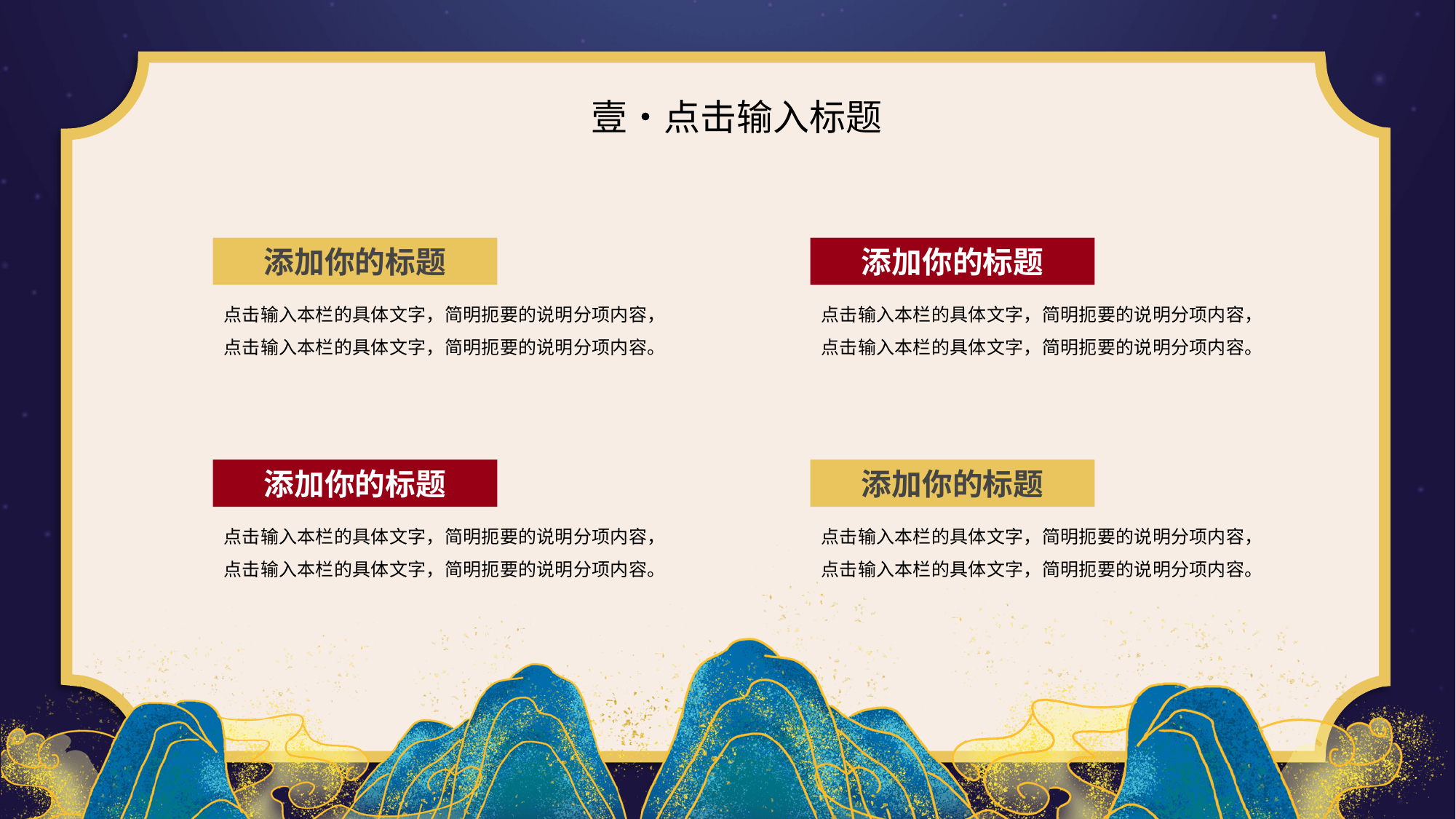

壹•点击输入标题
添加你的标题
添加你的标题
点击输入本栏的具体文字，简明扼要的说明分项内容，点击输入本栏的具体文字，简明扼要的说明分项内容。
点击输入本栏的具体文字，简明扼要的说明分项内容，点击输入本栏的具体文字，简明扼要的说明分项内容。
添加你的标题
添加你的标题
点击输入本栏的具体文字，简明扼要的说明分项内容，点击输入本栏的具体文字，简明扼要的说明分项内容。
点击输入本栏的具体文字，简明扼要的说明分项内容，点击输入本栏的具体文字，简明扼要的说明分项内容。